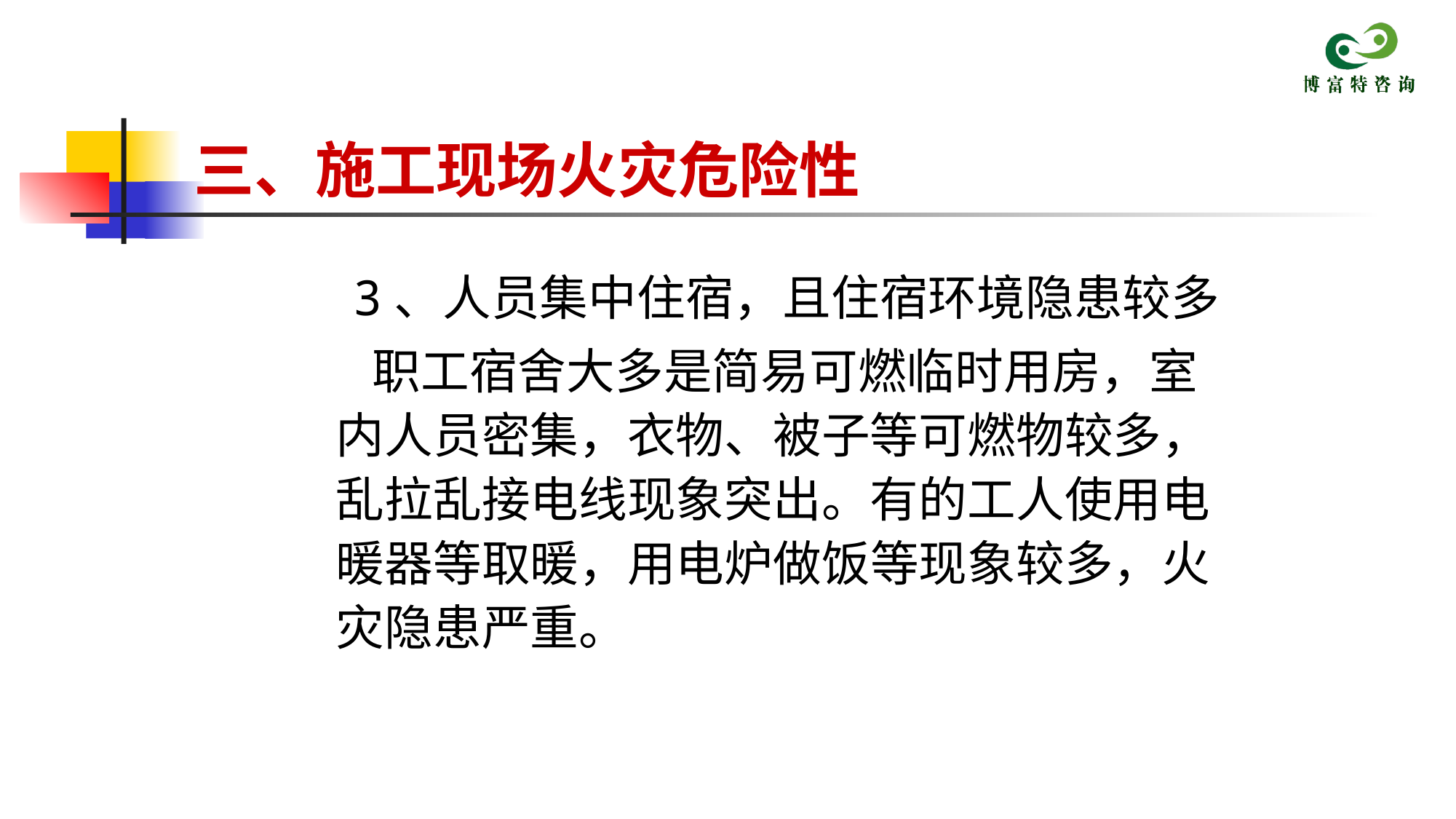

# 三、施工现场火灾危险性
  3、人员集中住宿，且住宿环境隐患较多
      职工宿舍大多是简易可燃临时用房，室内人员密集，衣物、被子等可燃物较多，乱拉乱接电线现象突出。有的工人使用电暖器等取暖，用电炉做饭等现象较多，火灾隐患严重。